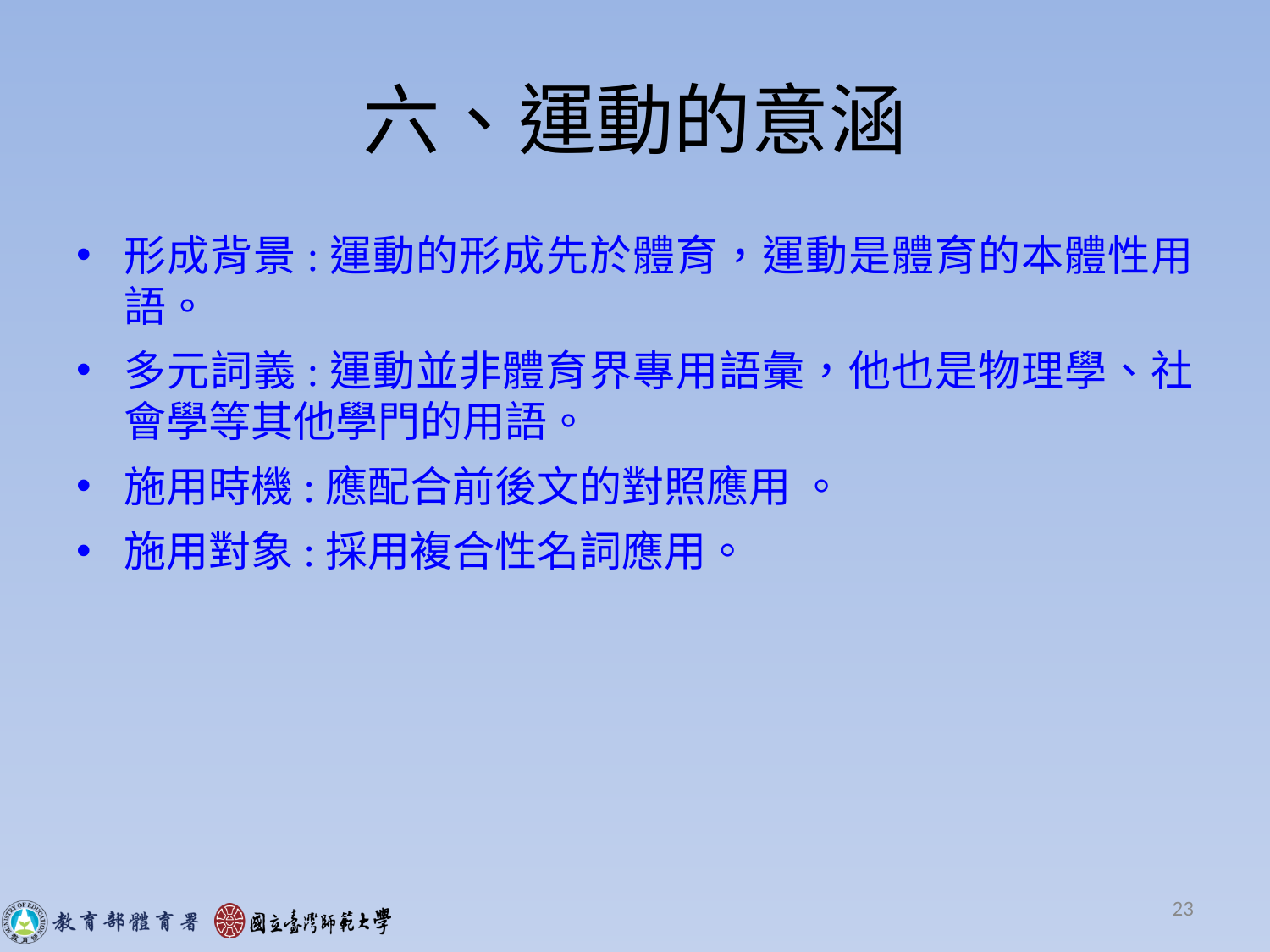

# 六、運動的意涵
形成背景:運動的形成先於體育，運動是體育的本體性用語。
多元詞義:運動並非體育界專用語彙，他也是物理學、社會學等其他學門的用語。
施用時機:應配合前後文的對照應用 。
施用對象:採用複合性名詞應用。

23